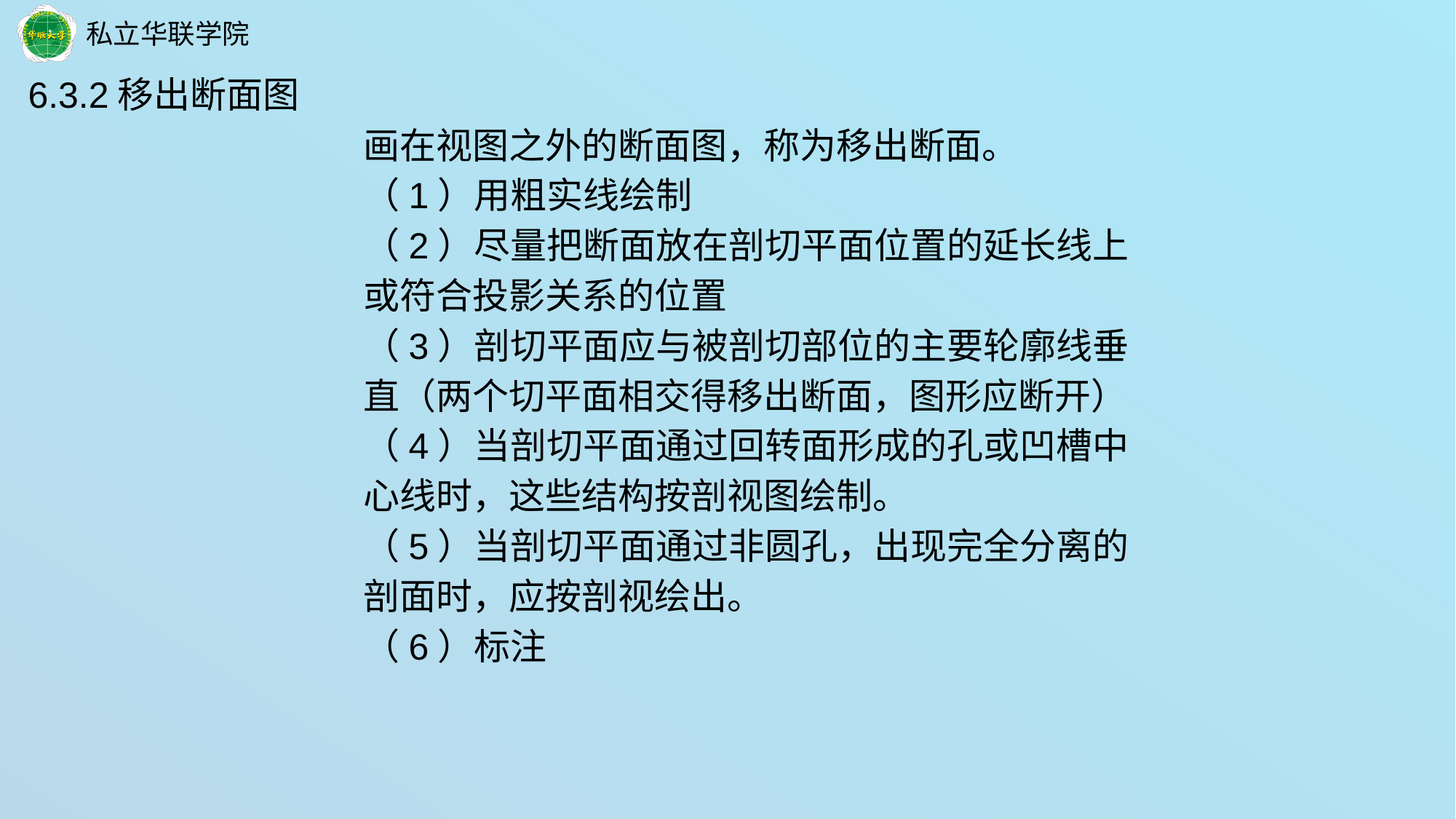

6.3.2移出断面图
画在视图之外的断面图，称为移出断面。
（1）用粗实线绘制
（2）尽量把断面放在剖切平面位置的延长线上
或符合投影关系的位置
（3）剖切平面应与被剖切部位的主要轮廓线垂
直（两个切平面相交得移出断面，图形应断开）
（4）当剖切平面通过回转面形成的孔或凹槽中
心线时，这些结构按剖视图绘制。
（5）当剖切平面通过非圆孔，出现完全分离的
剖面时，应按剖视绘出。
（6）标注